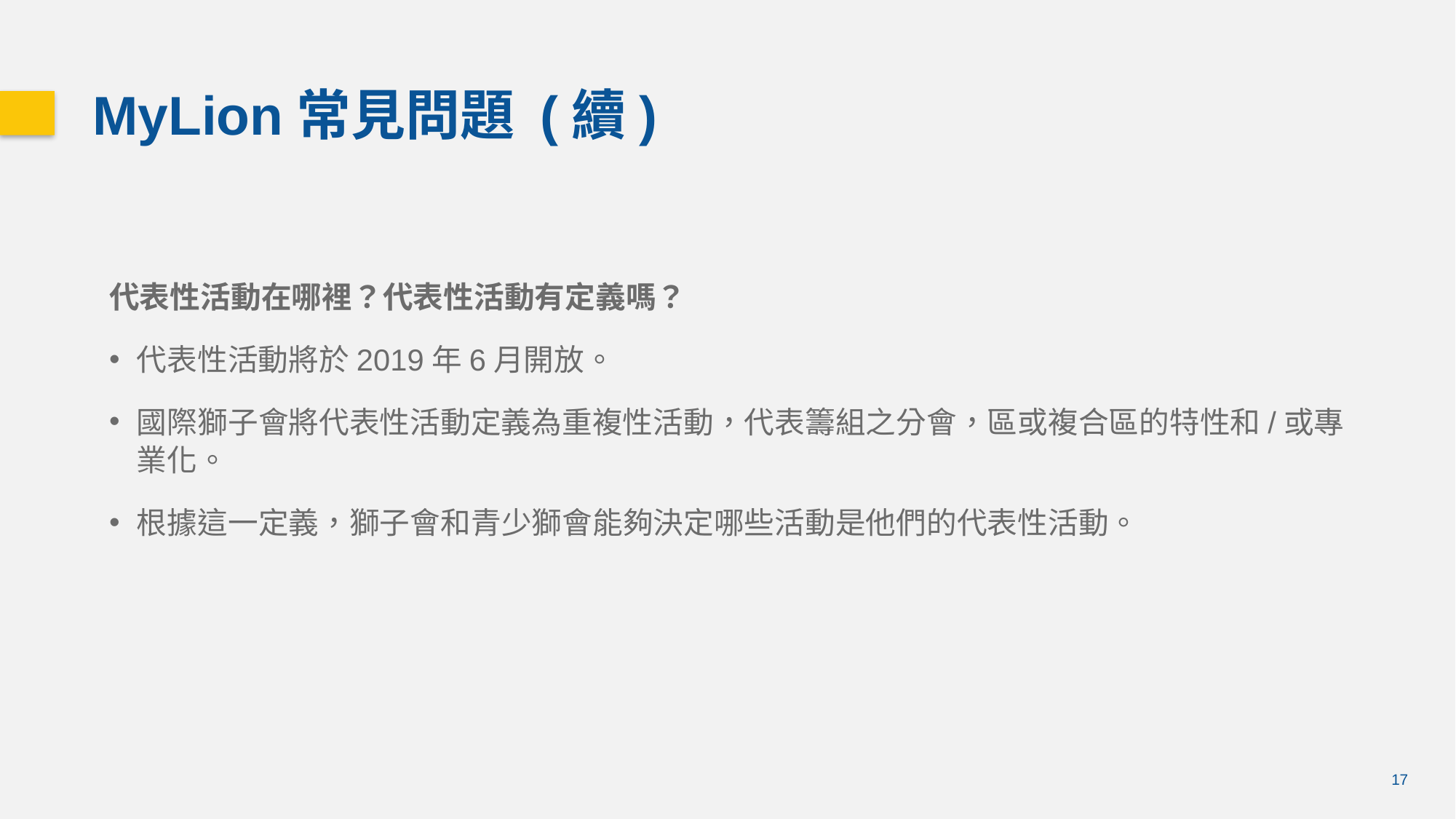

MyLion常見問題 (續)
代表性活動在哪裡？代表性活動有定義嗎？
代表性活動將於2019年6月開放。
國際獅子會將代表性活動定義為重複性活動，代表籌組之分會，區或複合區的特性和/或專業化。
根據這一定義，獅子會和青少獅會能夠決定哪些活動是他們的代表性活動。